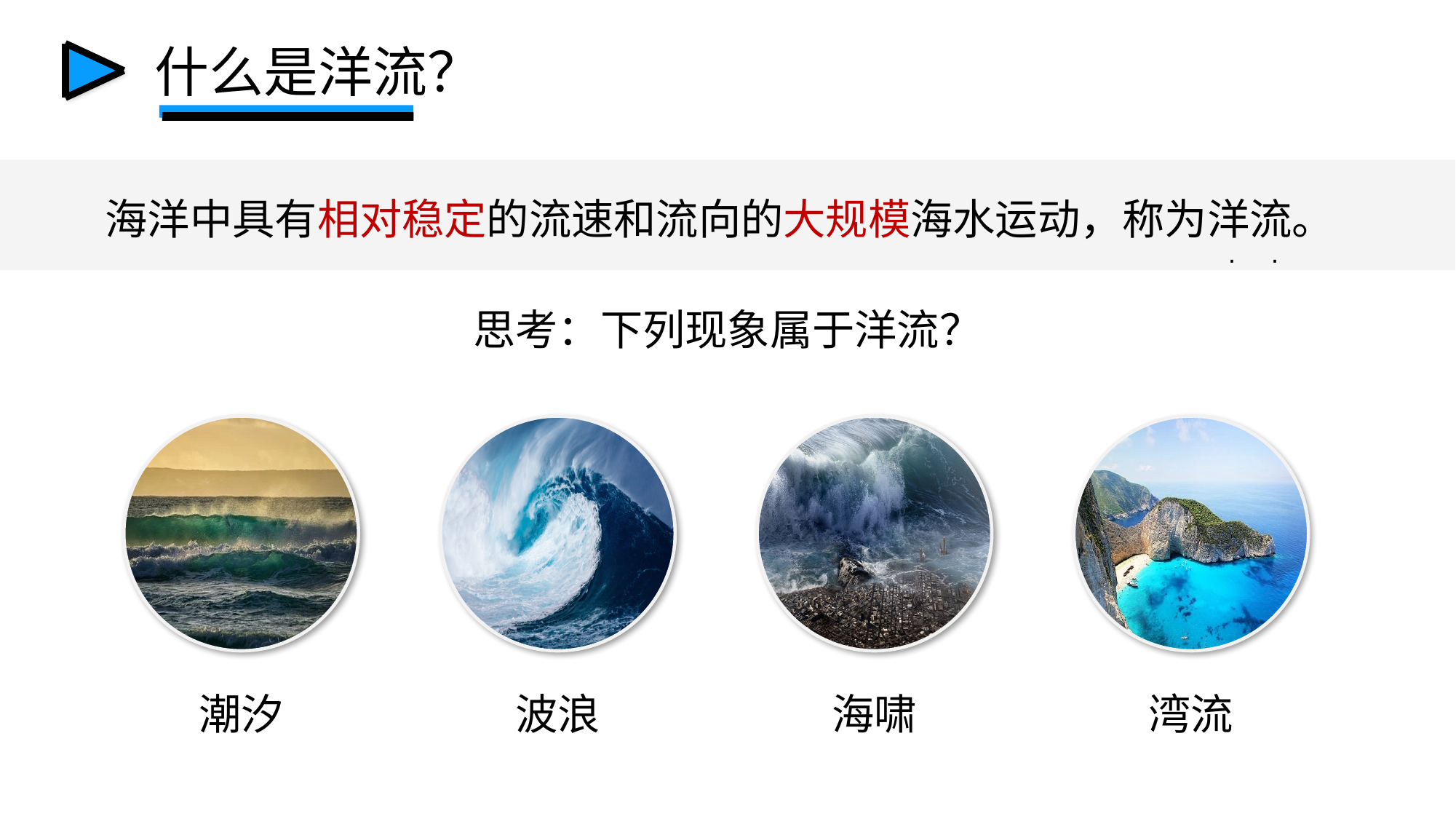

什么是洋流？

海洋中具有相对稳定的流速和流向的大规模海水运动，称为洋流。
·
·
思考：下列现象属于洋流？

潮汐
波浪
海啸
湾流